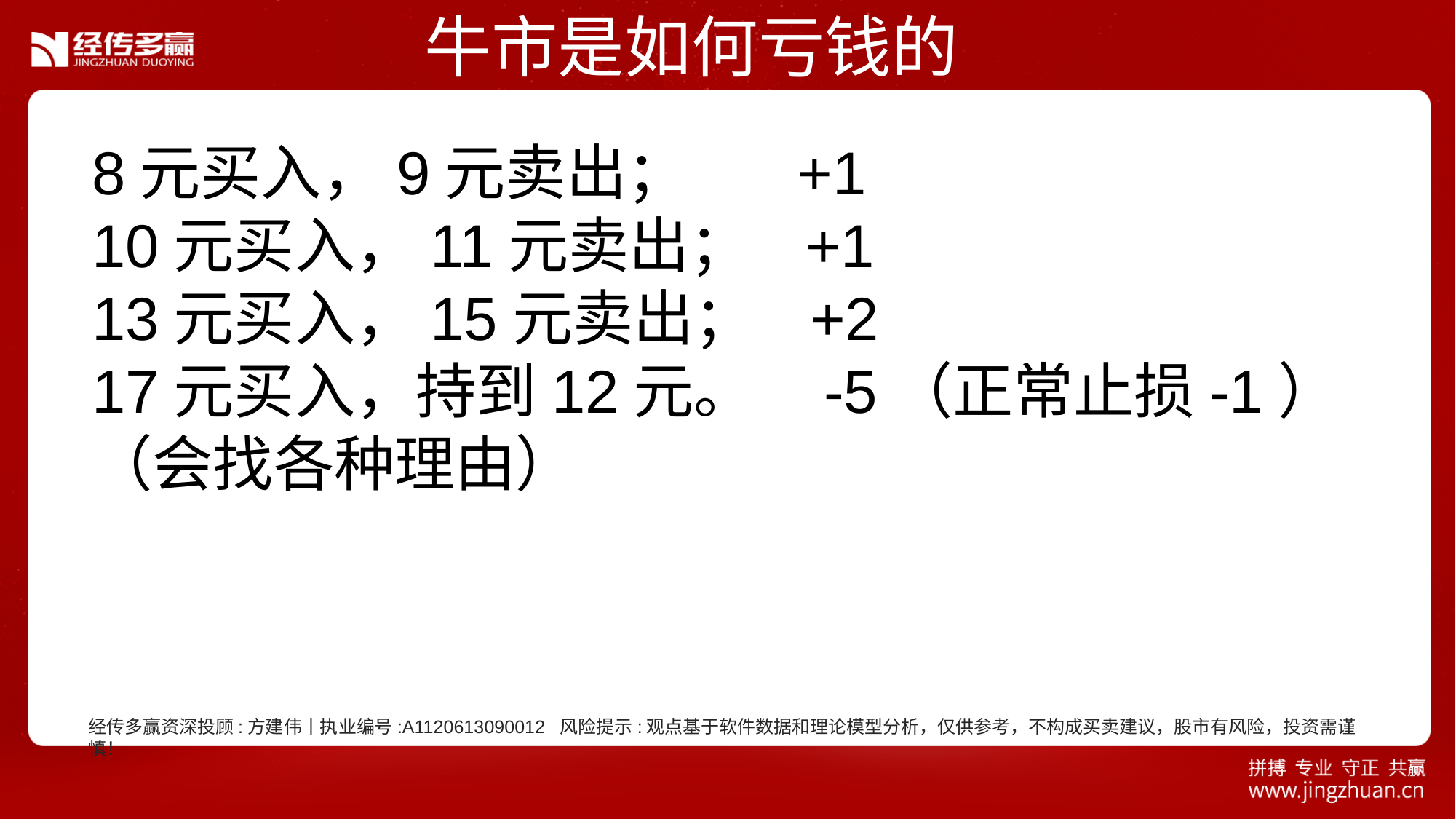

牛市是如何亏钱的
8元买入，9元卖出；       +1
10元买入，11元卖出；   +1
13元买入，15元卖出；   +2
17元买入，持到12元。    -5（正常止损-1）
（会找各种理由）